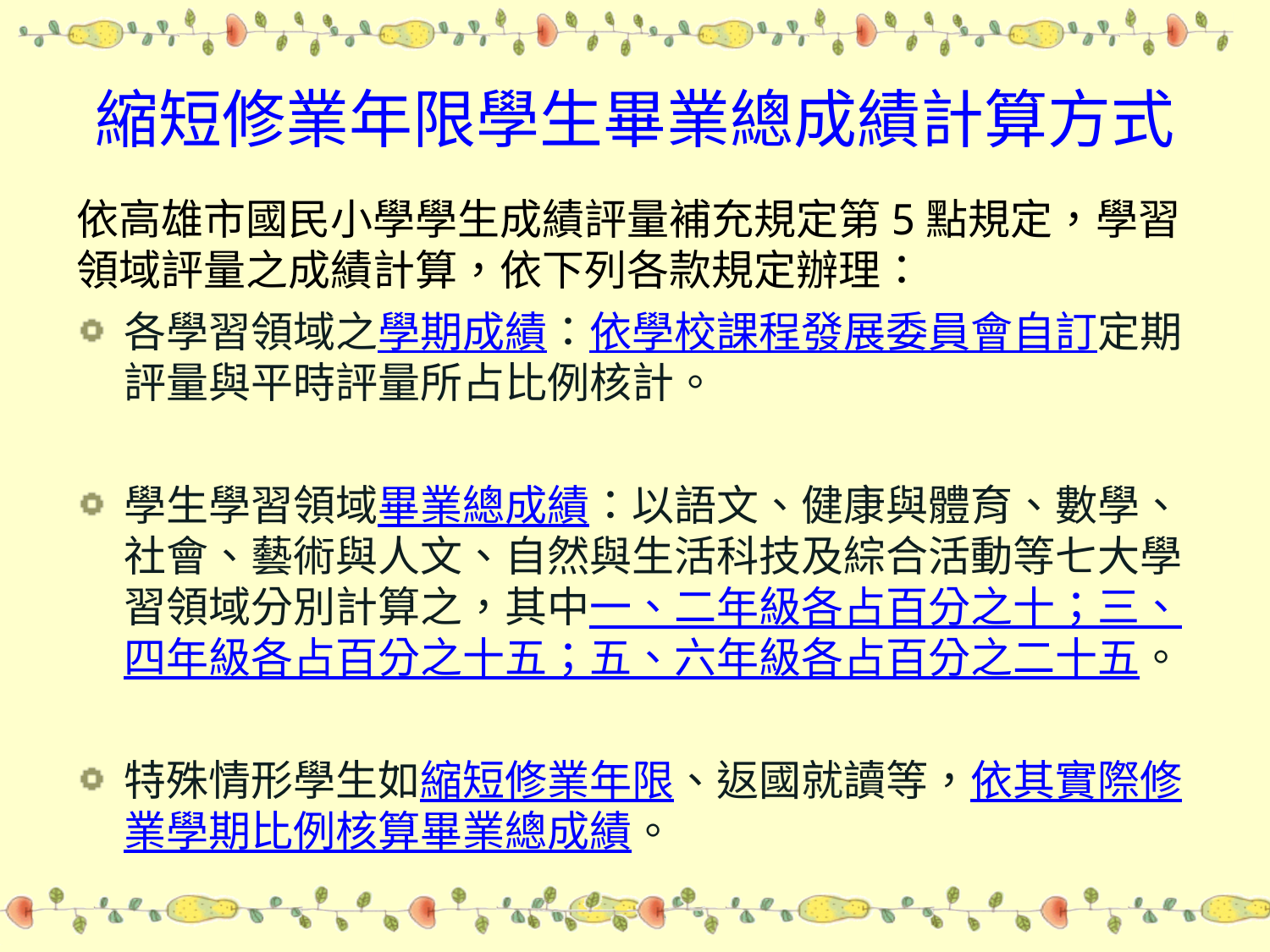

# 縮短修業年限學生畢業總成績計算方式
依高雄市國民小學學生成績評量補充規定第5點規定，學習領域評量之成績計算，依下列各款規定辦理：
各學習領域之學期成績：依學校課程發展委員會自訂定期評量與平時評量所占比例核計。

學生學習領域畢業總成績：以語文、健康與體育、數學、社會、藝術與人文、自然與生活科技及綜合活動等七大學習領域分別計算之，其中一、二年級各占百分之十；三、四年級各占百分之十五；五、六年級各占百分之二十五。

特殊情形學生如縮短修業年限、返國就讀等，依其實際修業學期比例核算畢業總成績。